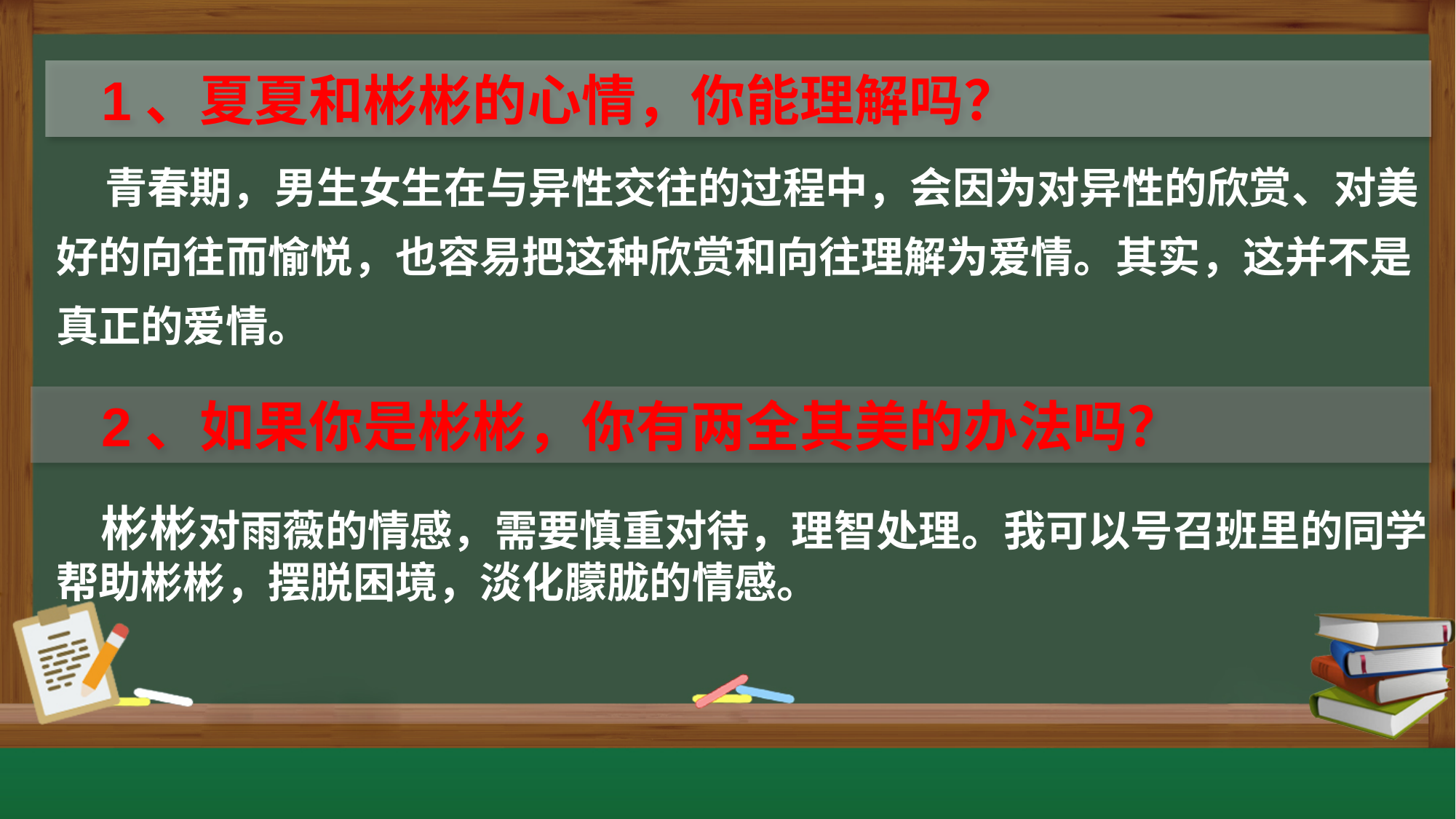

1、夏夏和彬彬的心情，你能理解吗？
    青春期，男生女生在与异性交往的过程中，会因为对异性的欣赏、对美好的向往而愉悦，也容易把这种欣赏和向往理解为爱情。其实，这并不是真正的爱情。
    2、如果你是彬彬，你有两全其美的办法吗？
   彬彬对雨薇的情感，需要慎重对待，理智处理。我可以号召班里的同学帮助彬彬，摆脱困境，淡化朦胧的情感。